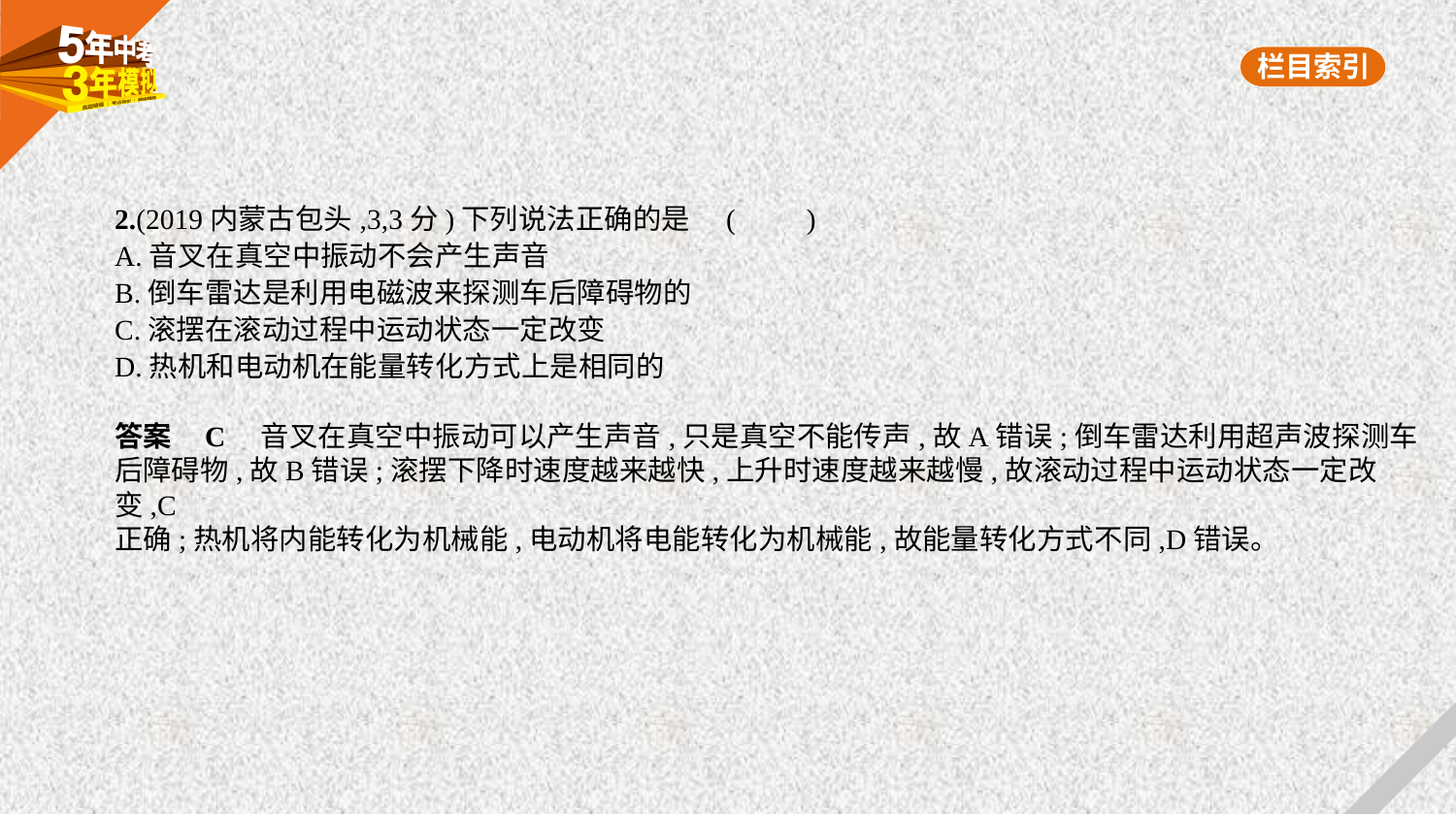

2.(2019内蒙古包头,3,3分)下列说法正确的是 (　　)
A.音叉在真空中振动不会产生声音
B.倒车雷达是利用电磁波来探测车后障碍物的
C.滚摆在滚动过程中运动状态一定改变
D.热机和电动机在能量转化方式上是相同的
答案    C　音叉在真空中振动可以产生声音,只是真空不能传声,故A错误;倒车雷达利用超声波探测车
后障碍物,故B错误;滚摆下降时速度越来越快,上升时速度越来越慢,故滚动过程中运动状态一定改变,C
正确;热机将内能转化为机械能,电动机将电能转化为机械能,故能量转化方式不同,D错误。